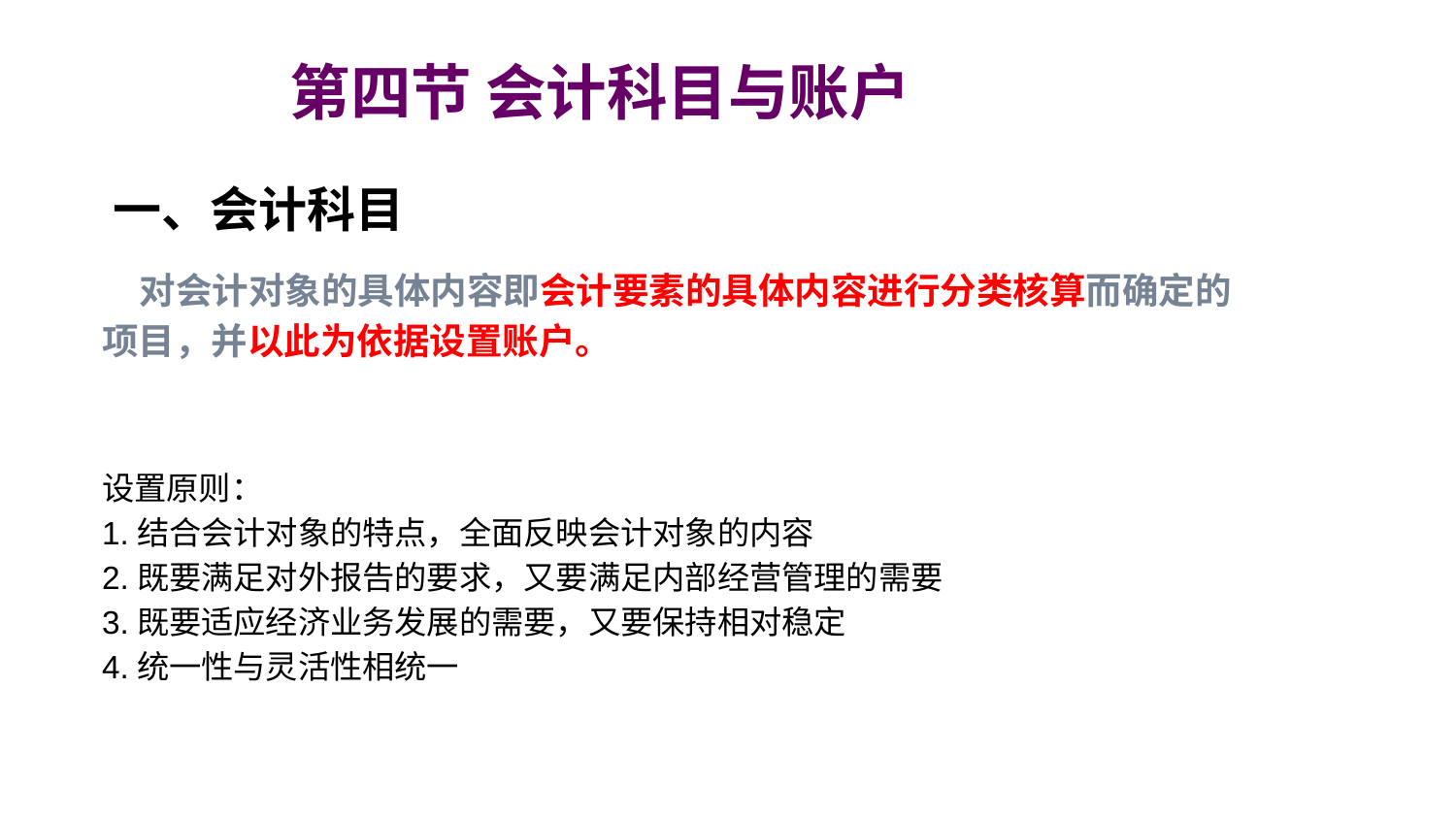

# 第四节 会计科目与账户
一、会计科目
    对会计对象的具体内容即会计要素的具体内容进行分类核算而确定的项目，并以此为依据设置账户。

设置原则：
1.结合会计对象的特点，全面反映会计对象的内容
2.既要满足对外报告的要求，又要满足内部经营管理的需要
3.既要适应经济业务发展的需要，又要保持相对稳定
4.统一性与灵活性相统一